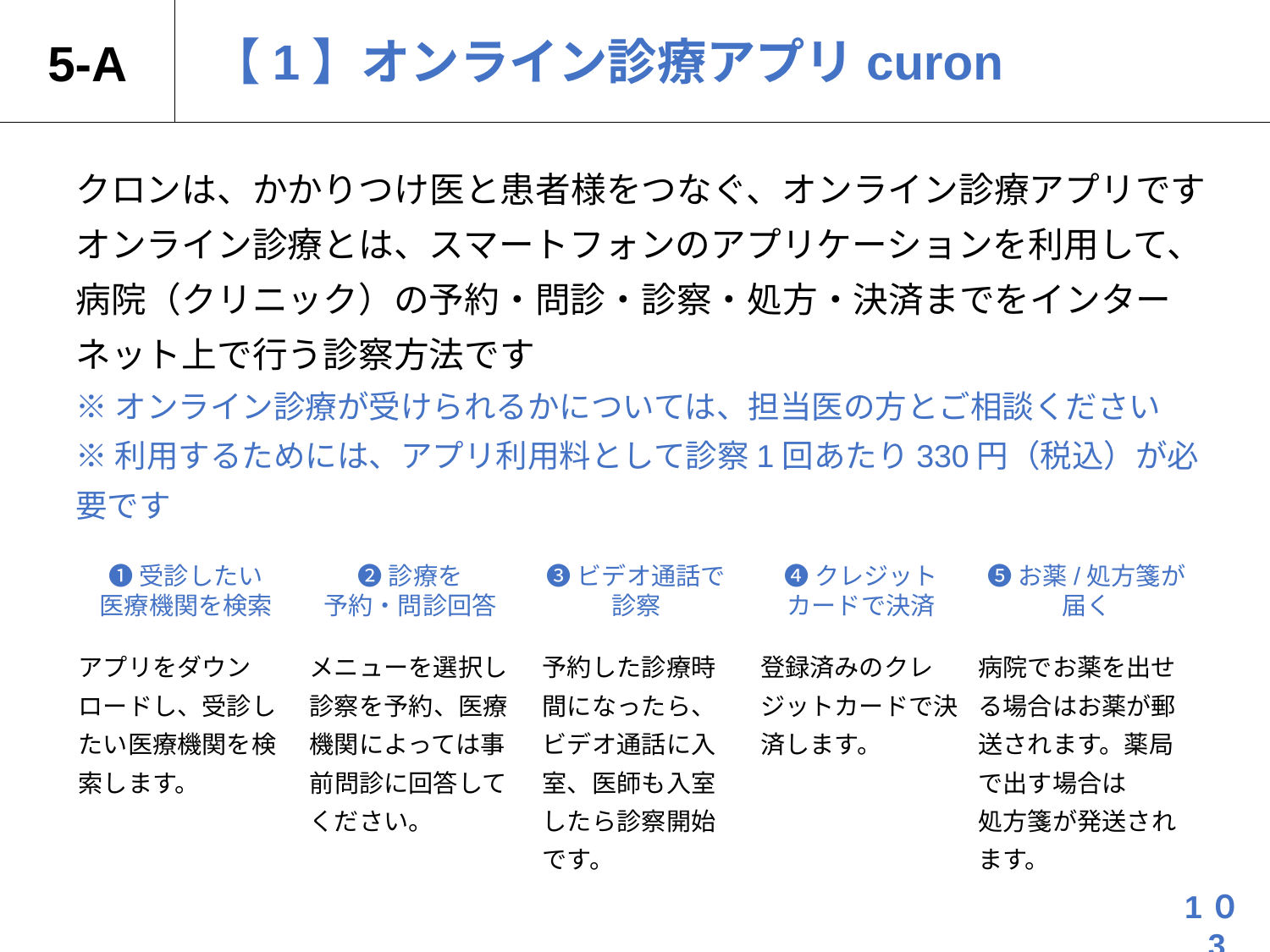

# 5-A
【1】オンライン診療アプリcuron
クロンは、かかりつけ医と患者様をつなぐ、オンライン診療アプリです
オンライン診療とは、スマートフォンのアプリケーションを利用して、病院（クリニック）の予約・問診・診察・処方・決済までをインターネット上で行う診察方法です
※オンライン診療が受けられるかについては、担当医の方とご相談ください
※利用するためには、アプリ利用料として診察1回あたり330円（税込）が必要です
❹クレジット
カードで決済
❷診療を
予約・問診回答
❸ビデオ通話で
診察
❶受診したい
医療機関を検索
❺お薬/処方箋が
届く

登録済みのクレジットカードで決済します。
メニューを選択し診察を予約、医療機関によっては事前問診に回答してください。
予約した診療時間になったら、ビデオ通話に入室、医師も入室したら診察開始です。
アプリをダウンロードし、受診したい医療機関を検索します。
病院でお薬を出せる場合はお薬が郵送されます。薬局で出す場合は
処方箋が発送されます。
1０3